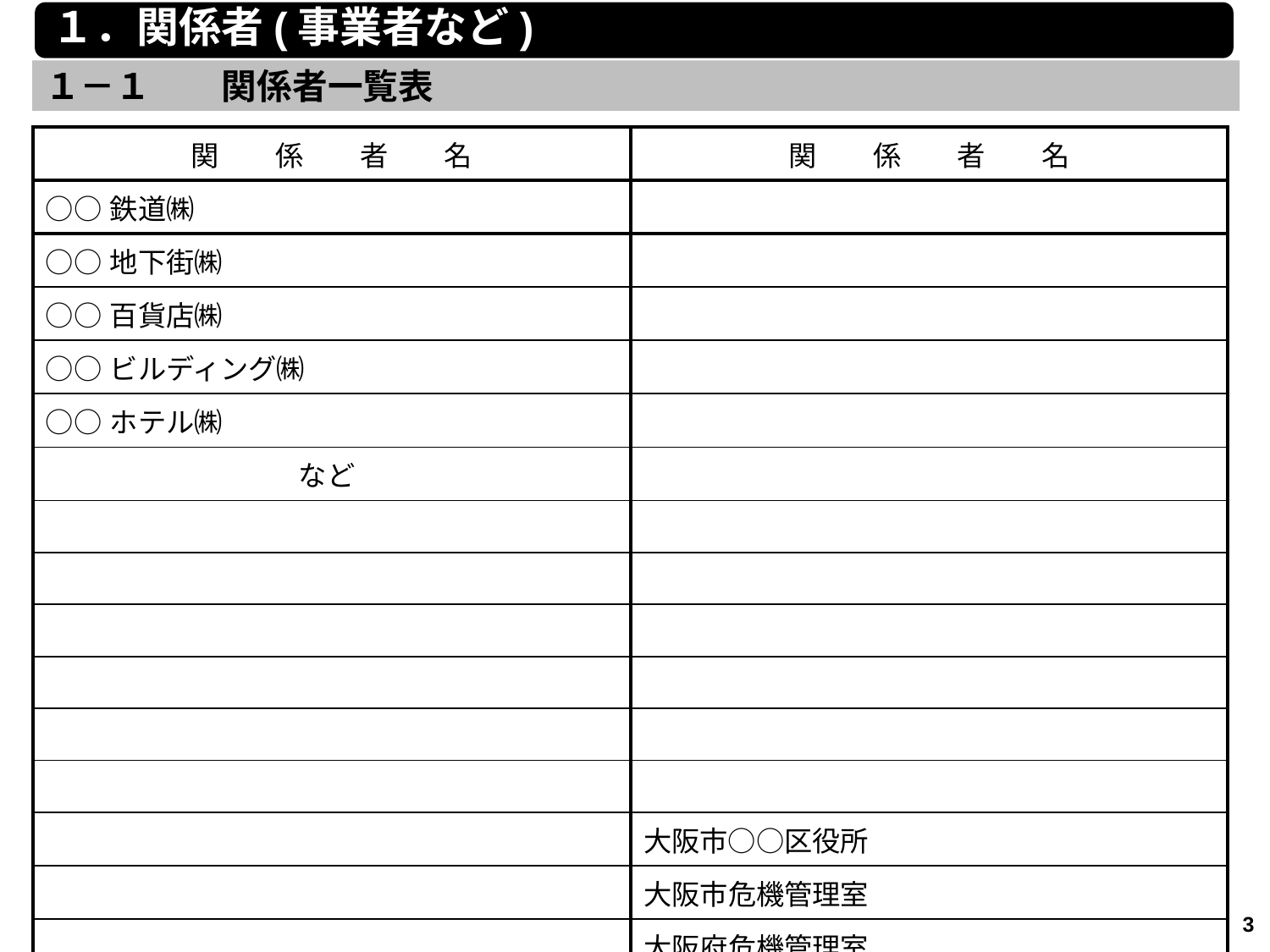

１．関係者(事業者など)
１－１　　関係者一覧表
| 関　　係　　者　　名 | 関　　係　　者　　名 |
| --- | --- |
| ○○鉄道㈱ |  |
| ○○地下街㈱ |  |
| ○○百貨店㈱ |  |
| ○○ビルディング㈱ |  |
| ○○ホテル㈱ |  |
| など |  |
|  |  |
|  |  |
|  |  |
|  |  |
|  |  |
|  |  |
|  | 大阪市○○区役所 |
|  | 大阪市危機管理室 |
|  | 大阪府危機管理室 |
3